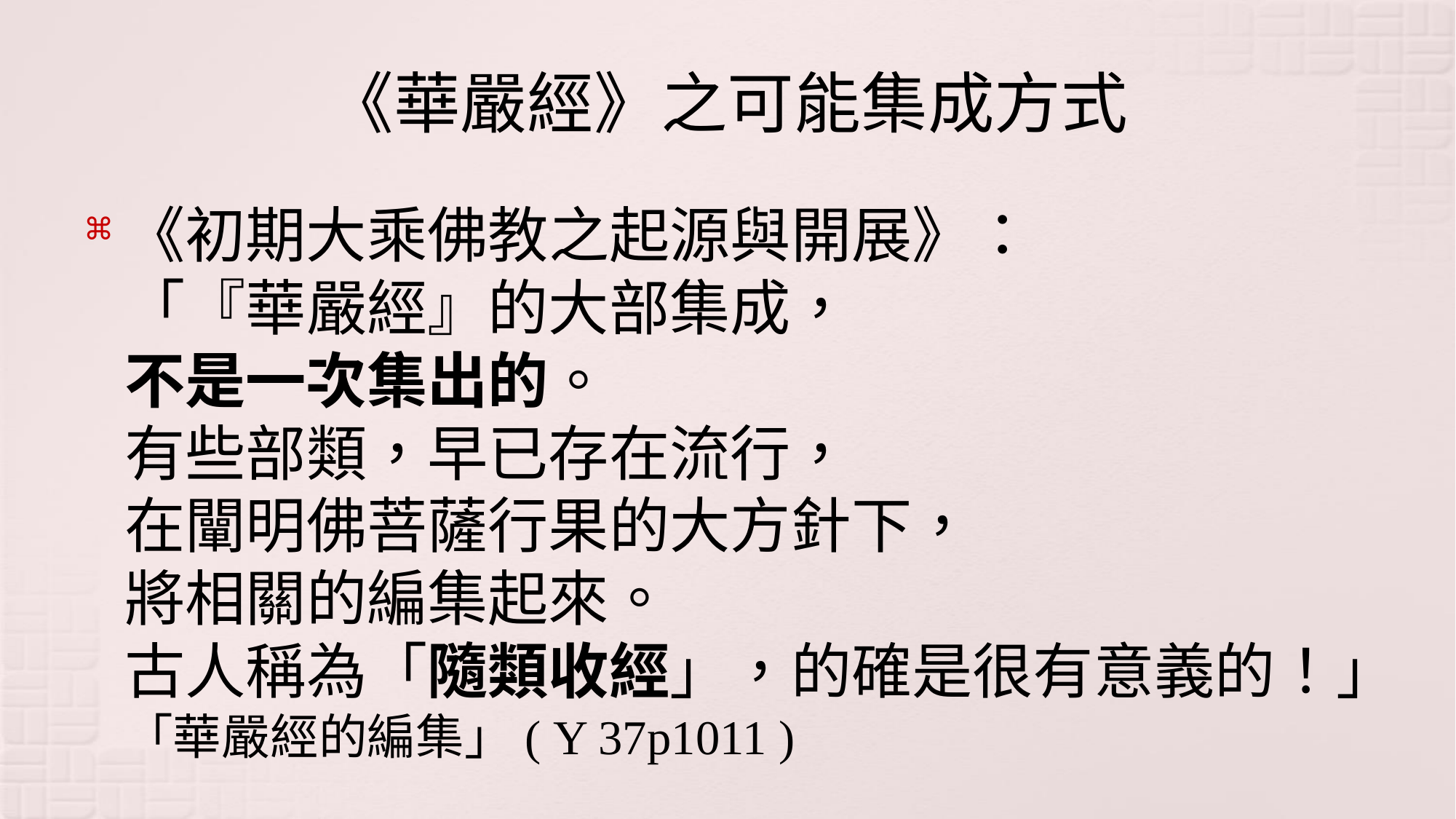

# 《華嚴經》之可能集成方式
《初期大乘佛教之起源與開展》：
「『華嚴經』的大部集成，
不是一次集出的。
有些部類，早已存在流行，
在闡明佛菩薩行果的大方針下，
將相關的編集起來。
古人稱為「隨類收經」，的確是很有意義的！」「華嚴經的編集」( Y 37p1011 )